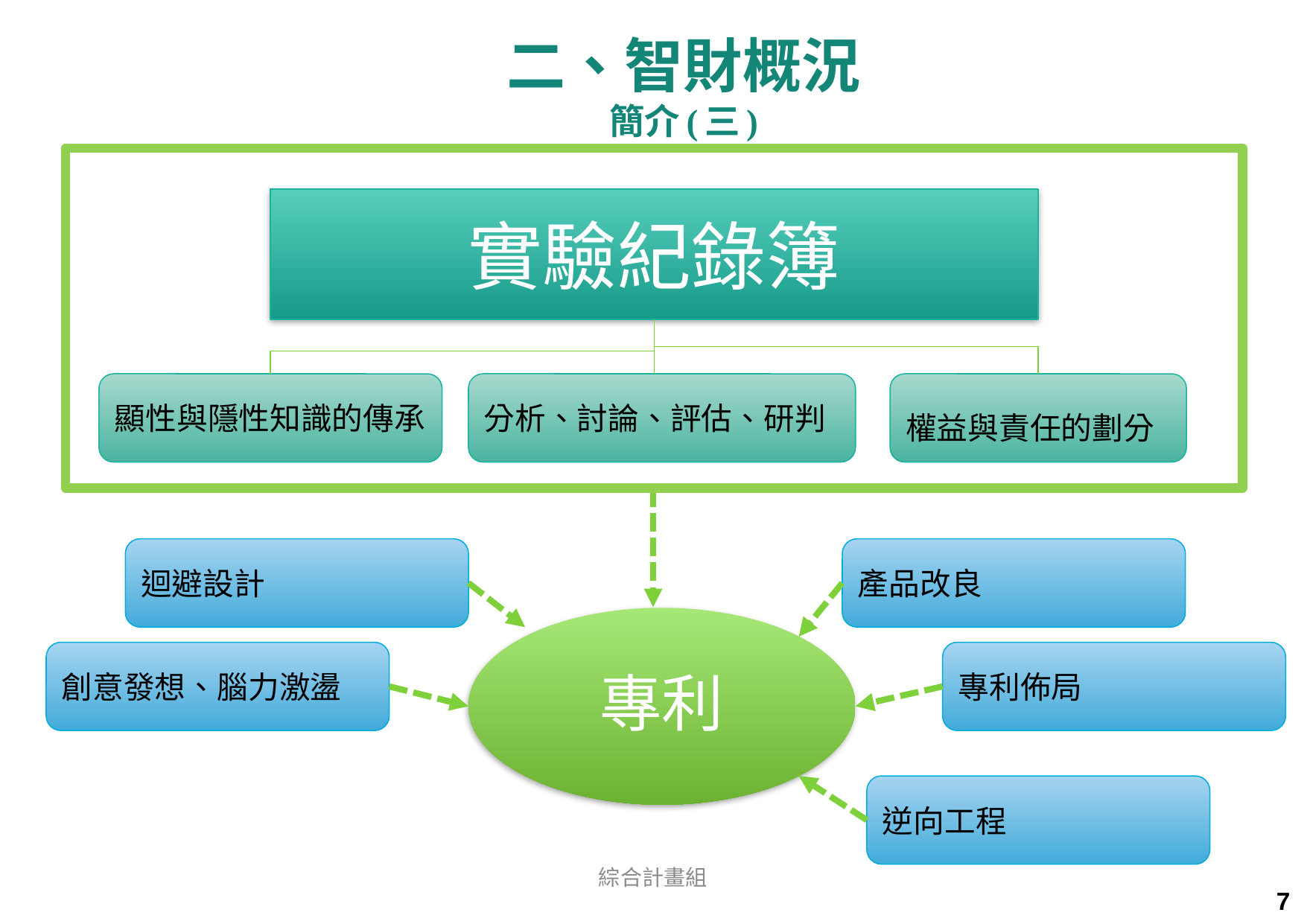

二、智財概況
簡介(三)

實驗紀錄簿
顯性與隱性知識的傳承
分析、討論、評估、研判
權益與責任的劃分
迴避設計
產品改良

專利
創意發想、腦力激盪
專利佈局
逆向工程
綜合計畫組
7